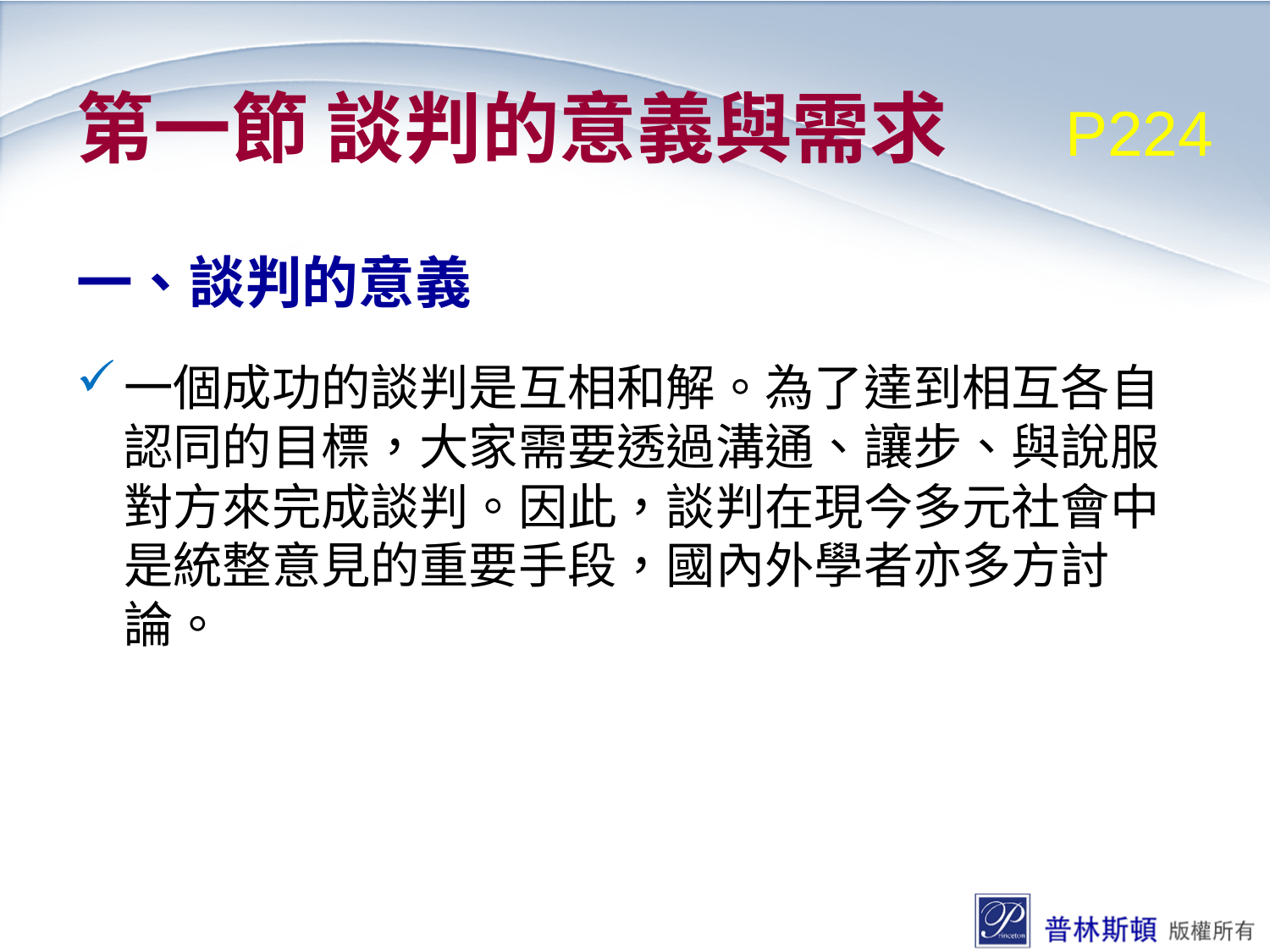

# 第一節 談判的意義與需求
P224
一、談判的意義
一個成功的談判是互相和解。為了達到相互各自認同的目標，大家需要透過溝通、讓步、與說服對方來完成談判。因此，談判在現今多元社會中是統整意見的重要手段，國內外學者亦多方討論。